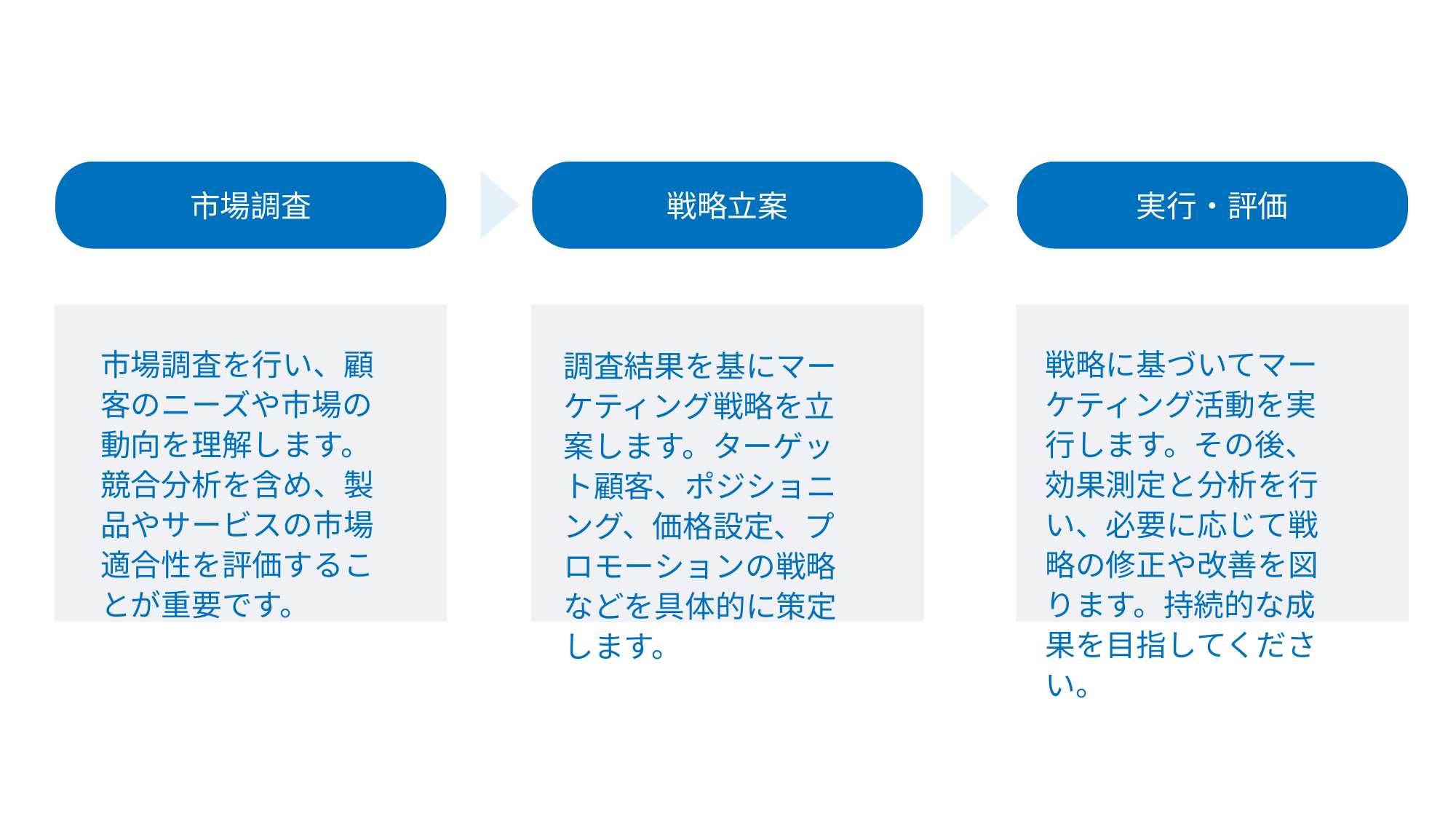

市場調査
戦略立案
実行・評価

市場調査を行い、顧客のニーズや市場の動向を理解します。競合分析を含め、製品やサービスの市場適合性を評価することが重要です。
戦略に基づいてマーケティング活動を実行します。その後、効果測定と分析を行い、必要に応じて戦略の修正や改善を図ります。持続的な成果を目指してください。
調査結果を基にマーケティング戦略を立案します。ターゲット顧客、ポジショニング、価格設定、プロモーションの戦略などを具体的に策定します。